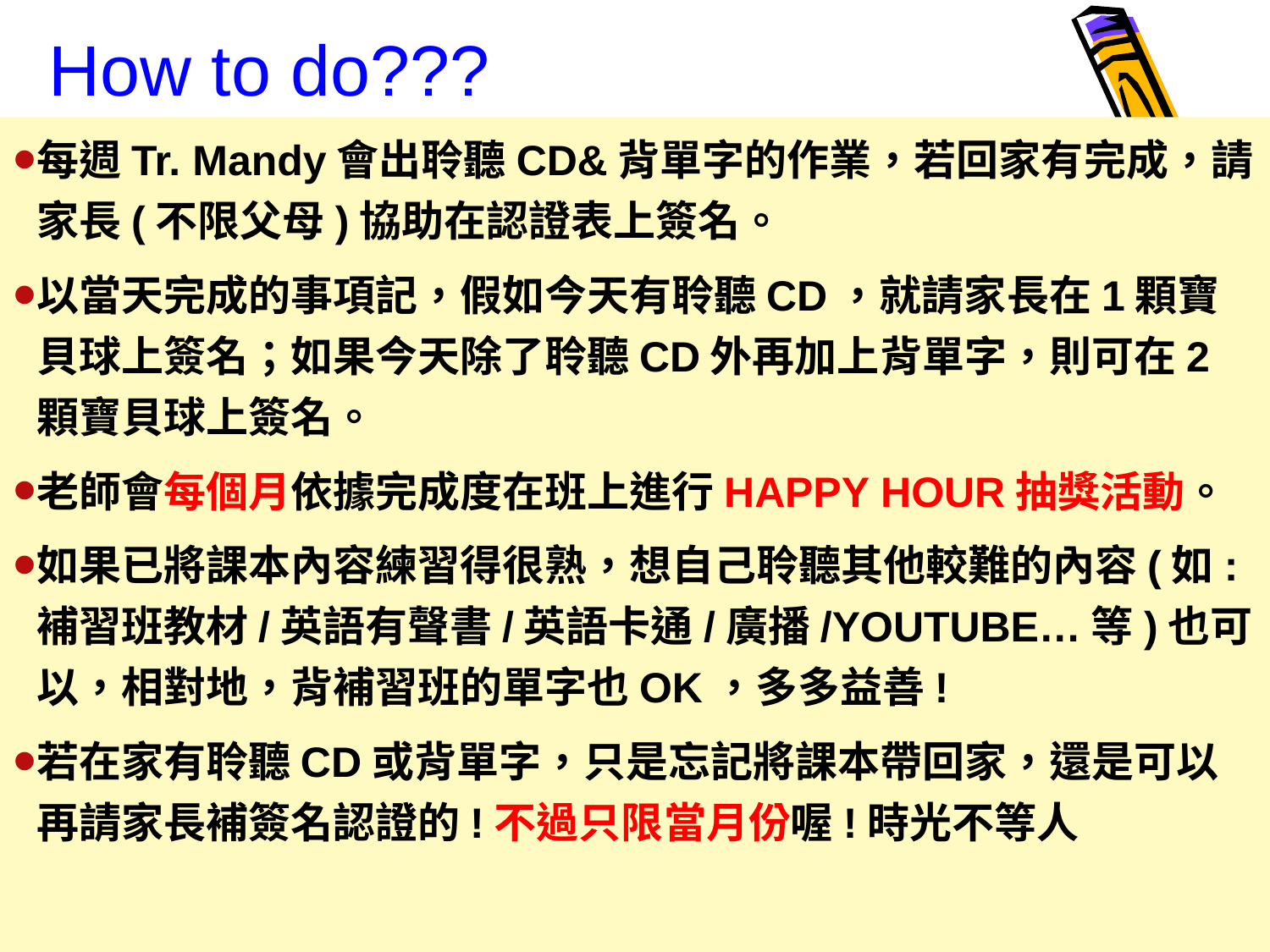

# How to do???
每週Tr. Mandy會出聆聽CD&背單字的作業，若回家有完成，請家長(不限父母)協助在認證表上簽名。
以當天完成的事項記，假如今天有聆聽CD，就請家長在1顆寶貝球上簽名；如果今天除了聆聽CD外再加上背單字，則可在2顆寶貝球上簽名。
老師會每個月依據完成度在班上進行Happy Hour抽獎活動。
如果已將課本內容練習得很熟，想自己聆聽其他較難的內容(如:補習班教材/英語有聲書/英語卡通/廣播/youtube…等)也可以，相對地，背補習班的單字也OK，多多益善!
若在家有聆聽CD或背單字，只是忘記將課本帶回家，還是可以再請家長補簽名認證的!不過只限當月份喔!時光不等人